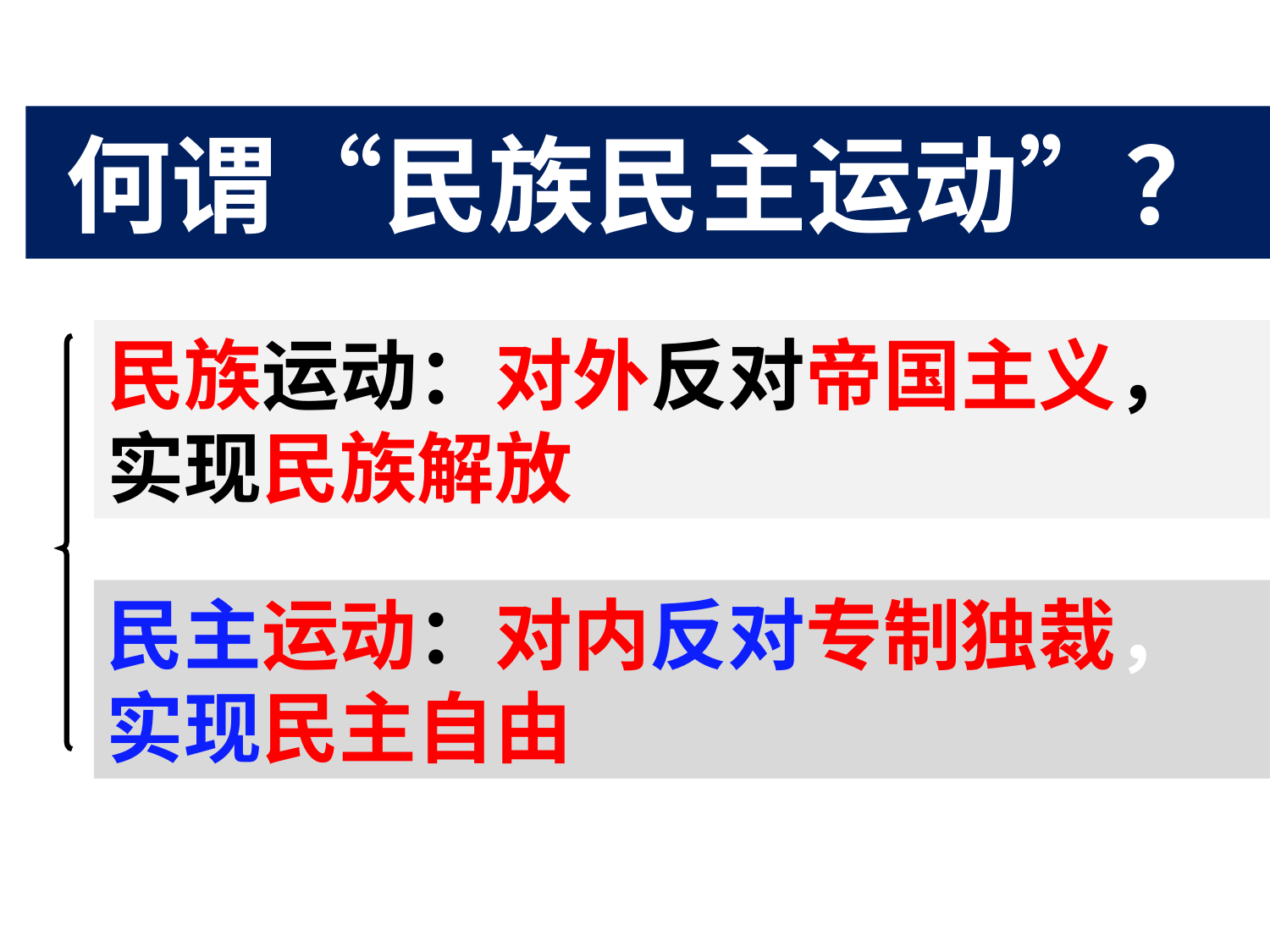

何谓“民族民主运动”？
民族运动：对外反对帝国主义，实现民族解放

民主运动：对内反对专制独裁，实现民主自由